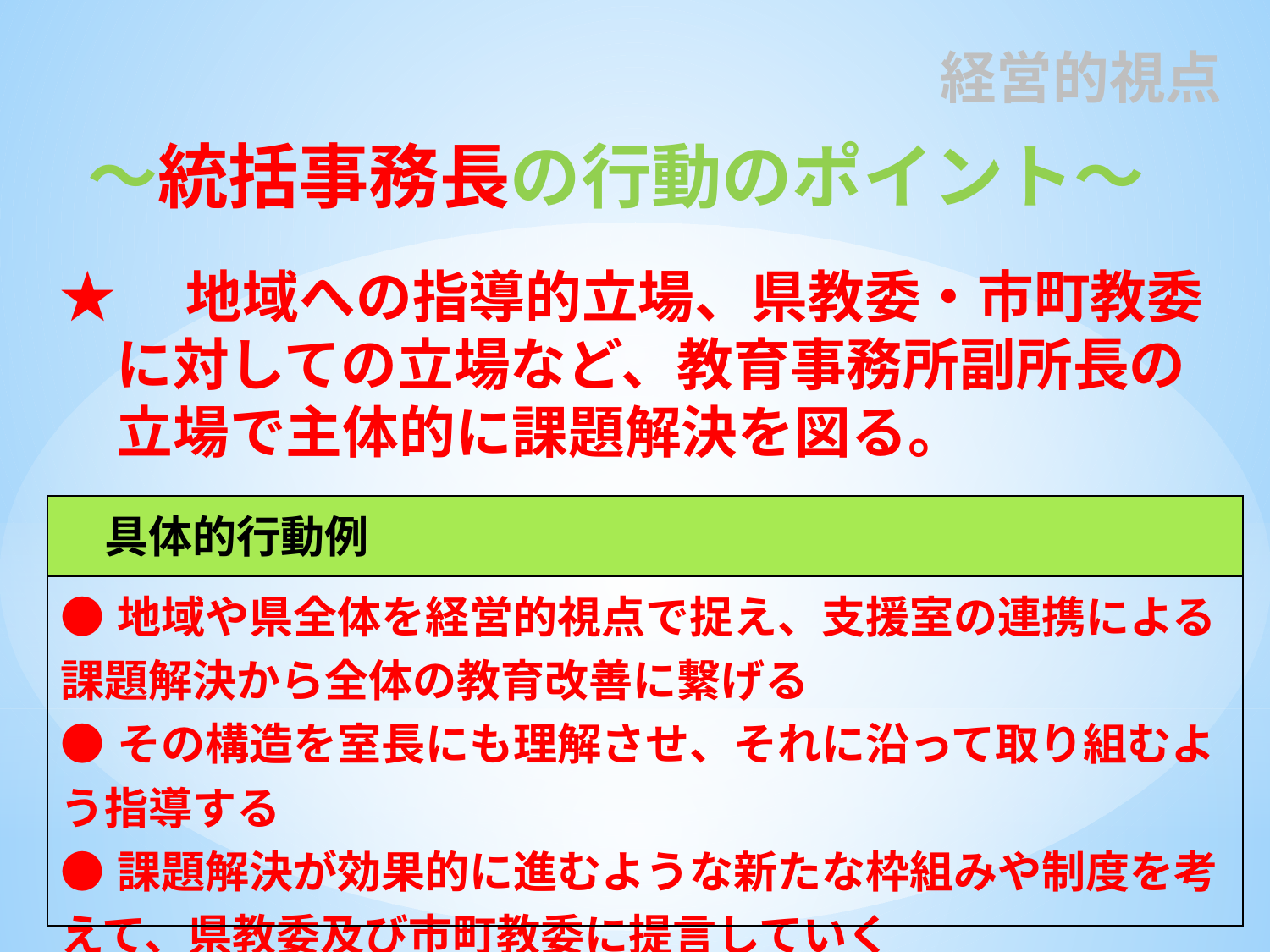

# 経営的視点
～統括事務長の行動のポイント～
★　地域への指導的立場、県教委・市町教委
　に対しての立場など、教育事務所副所長の
　立場で主体的に課題解決を図る。
| 具体的行動例 |
| --- |
| ●地域や県全体を経営的視点で捉え、支援室の連携による課題解決から全体の教育改善に繋げる ●その構造を室長にも理解させ、それに沿って取り組むよう指導する ●課題解決が効果的に進むような新たな枠組みや制度を考えて、県教委及び市町教委に提言していく |